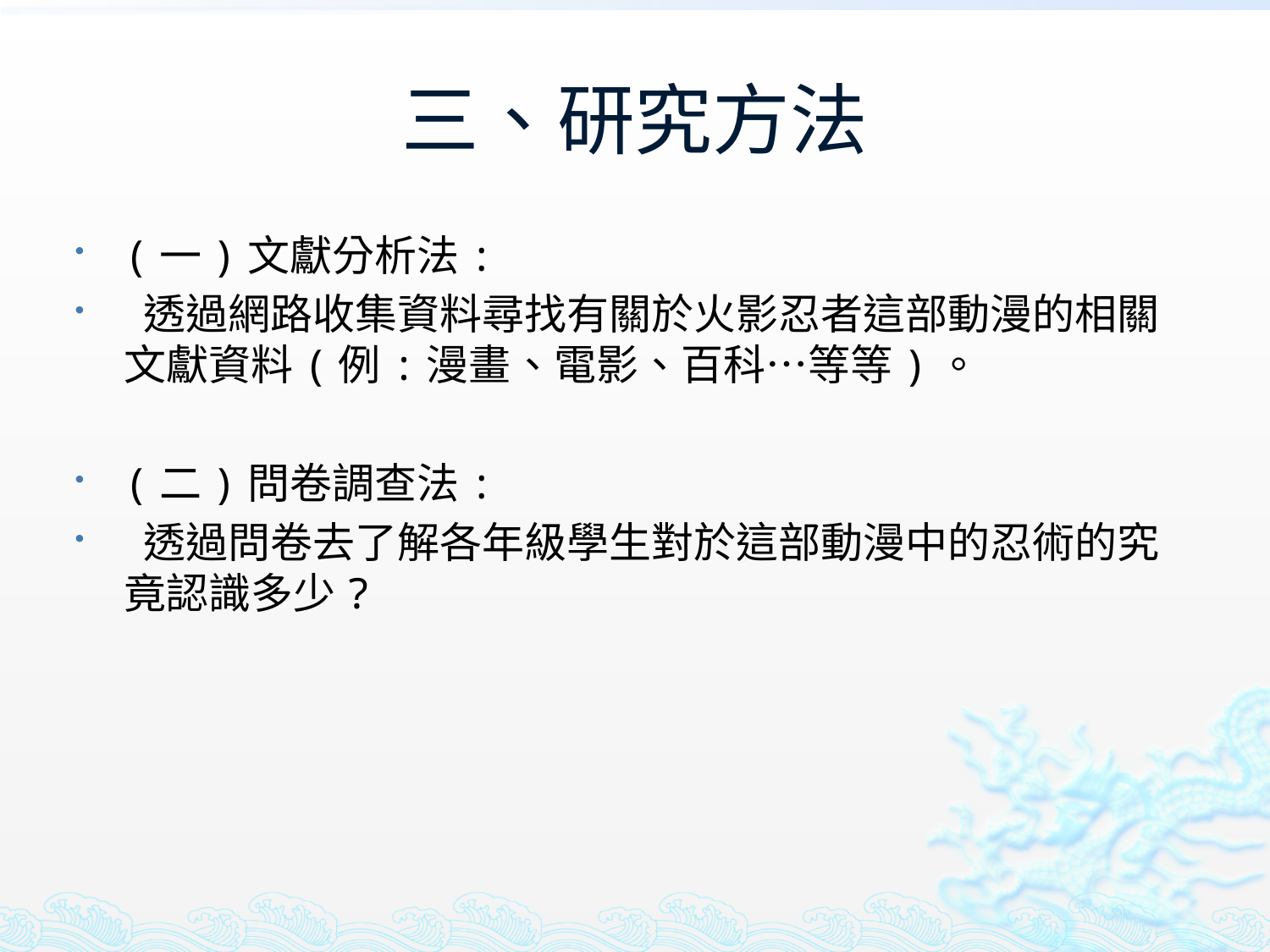

# 三、研究方法
(一)文獻分析法:
 透過網路收集資料尋找有關於火影忍者這部動漫的相關文獻資料(例:漫畫、電影、百科…等等)。

(二)問卷調查法:
 透過問卷去了解各年級學生對於這部動漫中的忍術的究竟認識多少?